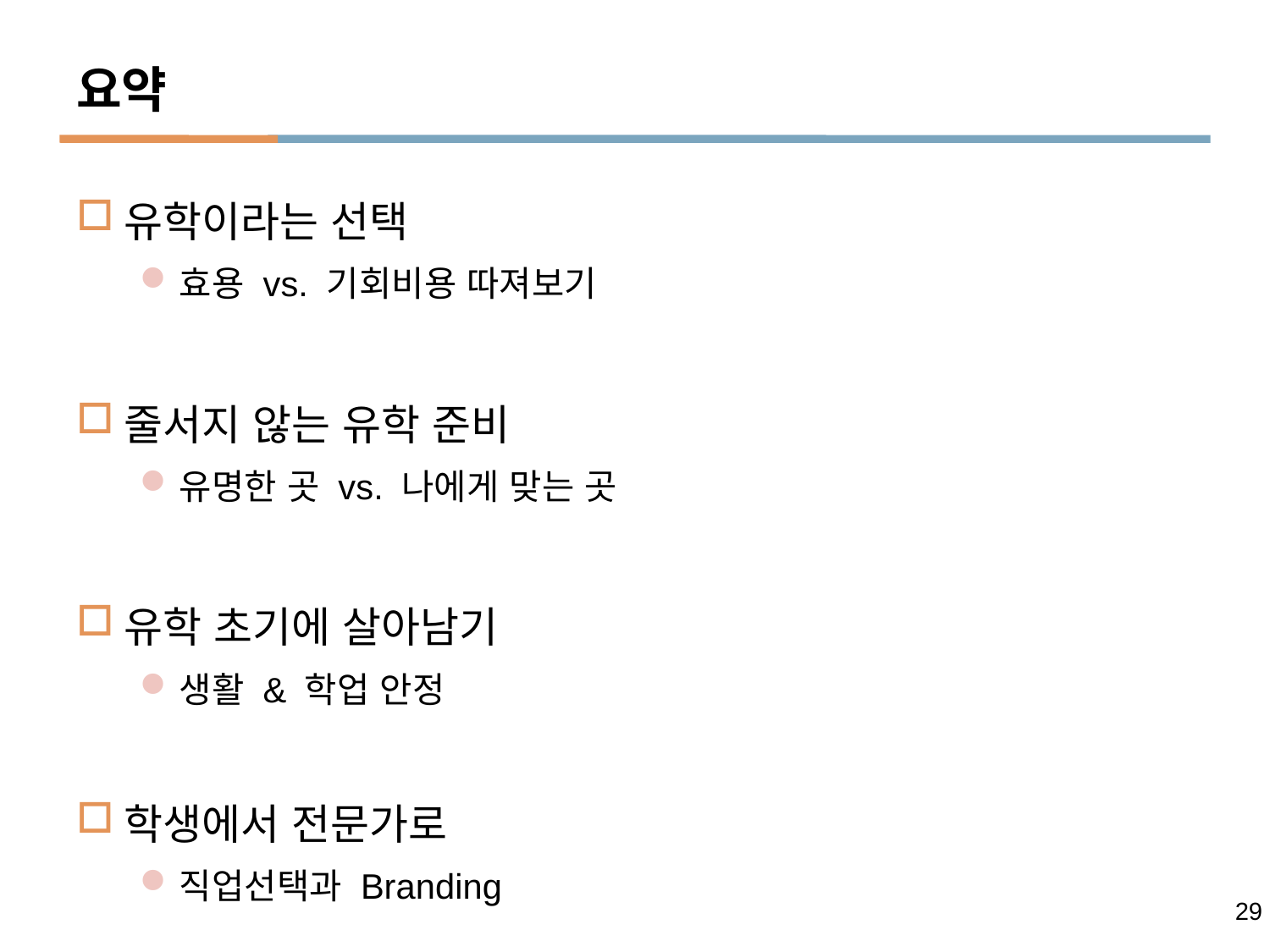

# 요약
유학이라는 선택
효용 vs. 기회비용 따져보기

줄서지 않는 유학 준비
유명한 곳 vs. 나에게 맞는 곳

유학 초기에 살아남기
생활 & 학업 안정

학생에서 전문가로
직업선택과 Branding